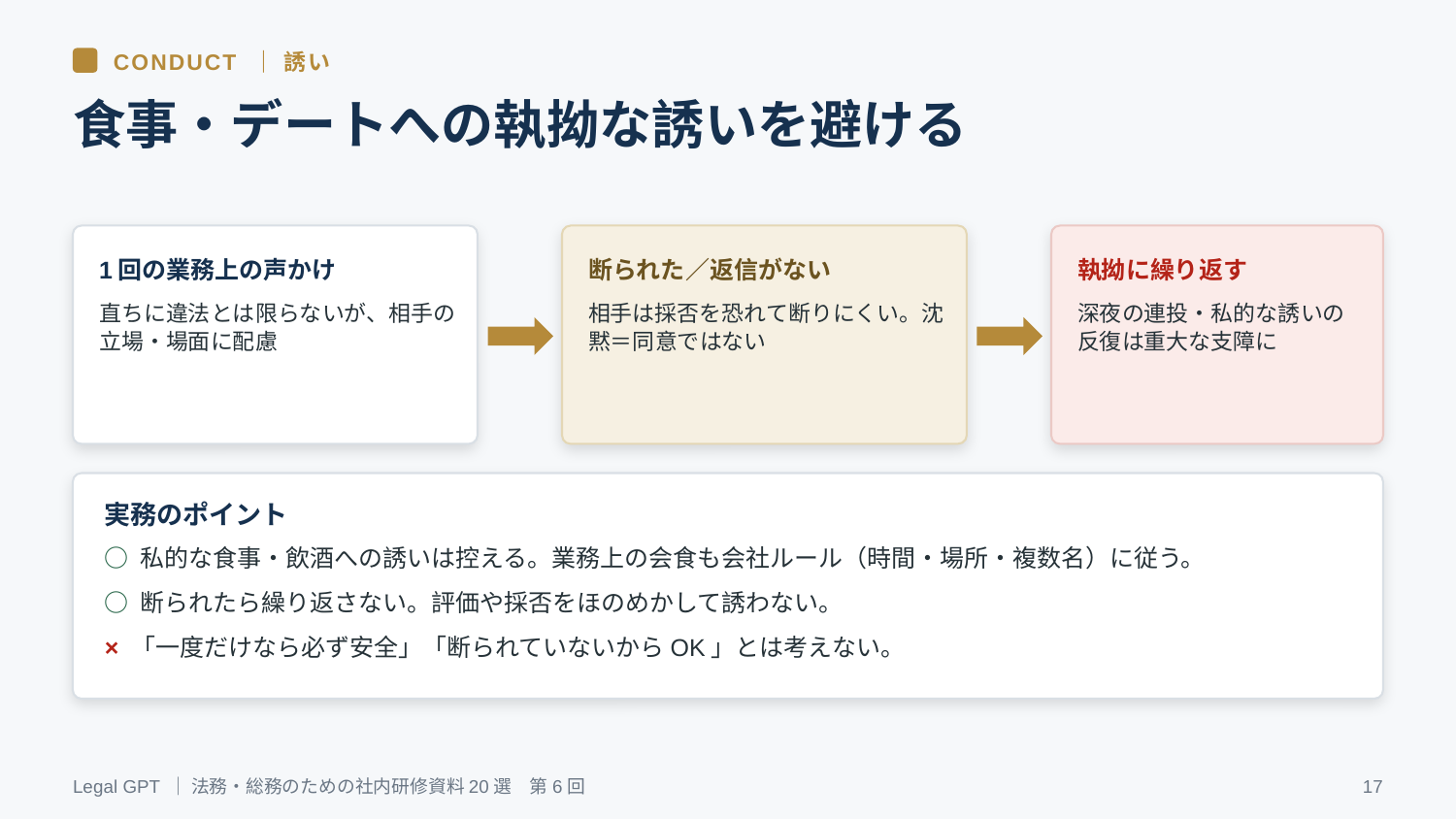

CONDUCT ｜ 誘い

食事・デートへの執拗な誘いを避ける

1回の業務上の声かけ
断られた／返信がない
執拗に繰り返す
直ちに違法とは限らないが、相手の立場・場面に配慮
相手は採否を恐れて断りにくい。沈黙＝同意ではない
深夜の連投・私的な誘いの反復は重大な支障に

実務のポイント
○ 私的な食事・飲酒への誘いは控える。業務上の会食も会社ルール（時間・場所・複数名）に従う。
○ 断られたら繰り返さない。評価や採否をほのめかして誘わない。
× 「一度だけなら必ず安全」「断られていないからOK」とは考えない。
Legal GPT ｜ 法務・総務のための社内研修資料20選　第6回
17